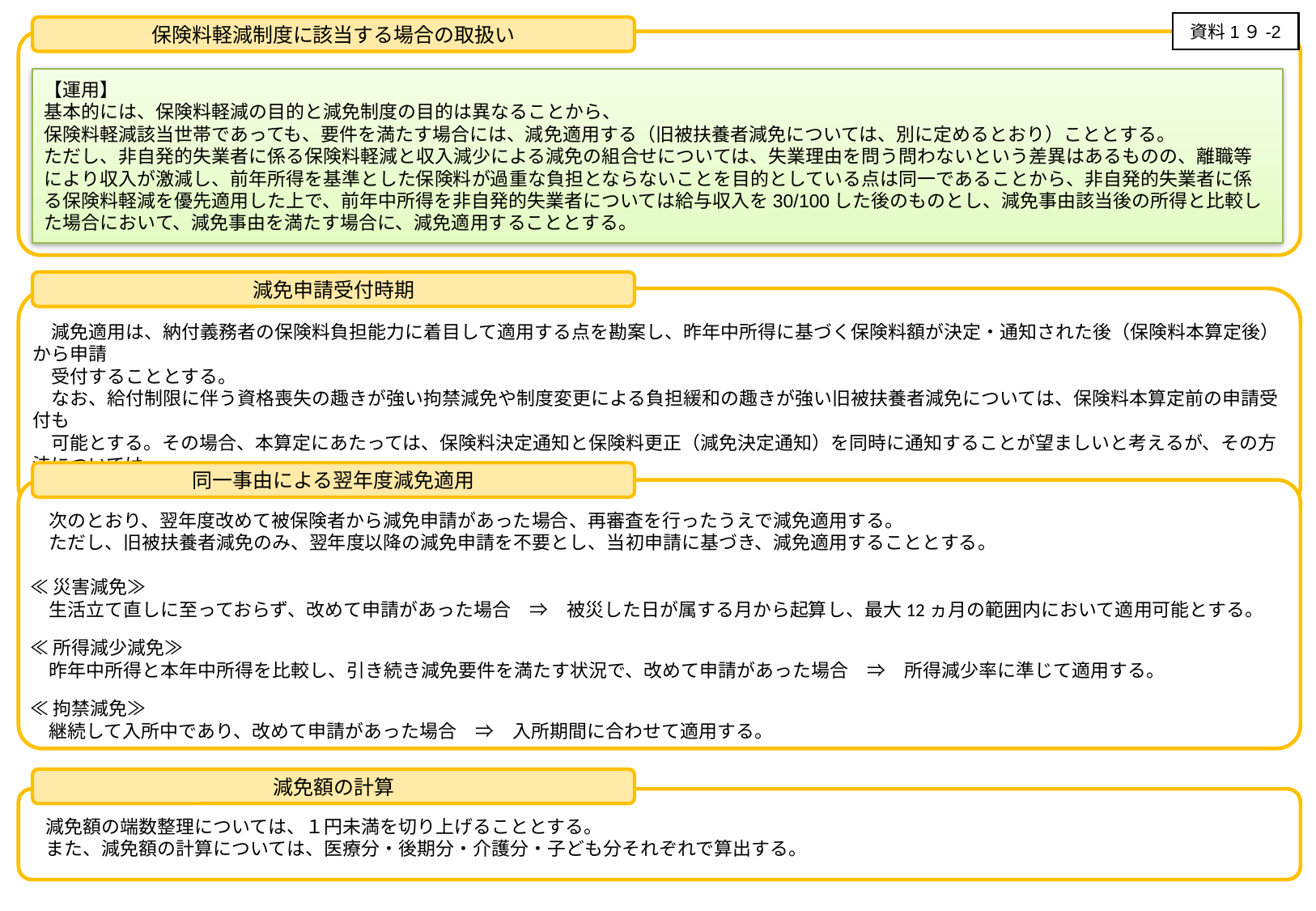

資料1９-2
保険料軽減制度に該当する場合の取扱い

【運用】
基本的には、保険料軽減の目的と減免制度の目的は異なることから、
保険料軽減該当世帯であっても、要件を満たす場合には、減免適用する（旧被扶養者減免については、別に定めるとおり）こととする。
ただし、非自発的失業者に係る保険料軽減と収入減少による減免の組合せについては、失業理由を問う問わないという差異はあるものの、離職等により収入が激減し、前年所得を基準とした保険料が過重な負担とならないことを目的としている点は同一であることから、非自発的失業者に係る保険料軽減を優先適用した上で、前年中所得を非自発的失業者については給与収入を30/100した後のものとし、減免事由該当後の所得と比較した場合において、減免事由を満たす場合に、減免適用することとする。
減免申請受付時期

　減免適用は、納付義務者の保険料負担能力に着目して適用する点を勘案し、昨年中所得に基づく保険料額が決定・通知された後（保険料本算定後）から申請
　受付することとする。
　なお、給付制限に伴う資格喪失の趣きが強い拘禁減免や制度変更による負担緩和の趣きが強い旧被扶養者減免については、保険料本算定前の申請受付も
　可能とする。その場合、本算定にあたっては、保険料決定通知と保険料更正（減免決定通知）を同時に通知することが望ましいと考えるが、その方法については
　各市町村の判断に委ねる。

同一事由による翌年度減免適用

　次のとおり、翌年度改めて被保険者から減免申請があった場合、再審査を行ったうえで減免適用する。
　ただし、旧被扶養者減免のみ、翌年度以降の減免申請を不要とし、当初申請に基づき、減免適用することとする。

≪災害減免≫
　生活立て直しに至っておらず、改めて申請があった場合　⇒　被災した日が属する月から起算し、最大12ヵ月の範囲内において適用可能とする。

≪所得減少減免≫
　昨年中所得と本年中所得を比較し、引き続き減免要件を満たす状況で、改めて申請があった場合　⇒　所得減少率に準じて適用する。

≪拘禁減免≫
　継続して入所中であり、改めて申請があった場合　⇒　入所期間に合わせて適用する。
減免額の計算

　減免額の端数整理については、１円未満を切り上げることとする。
　また、減免額の計算については、医療分・後期分・介護分・子ども分それぞれで算出する。